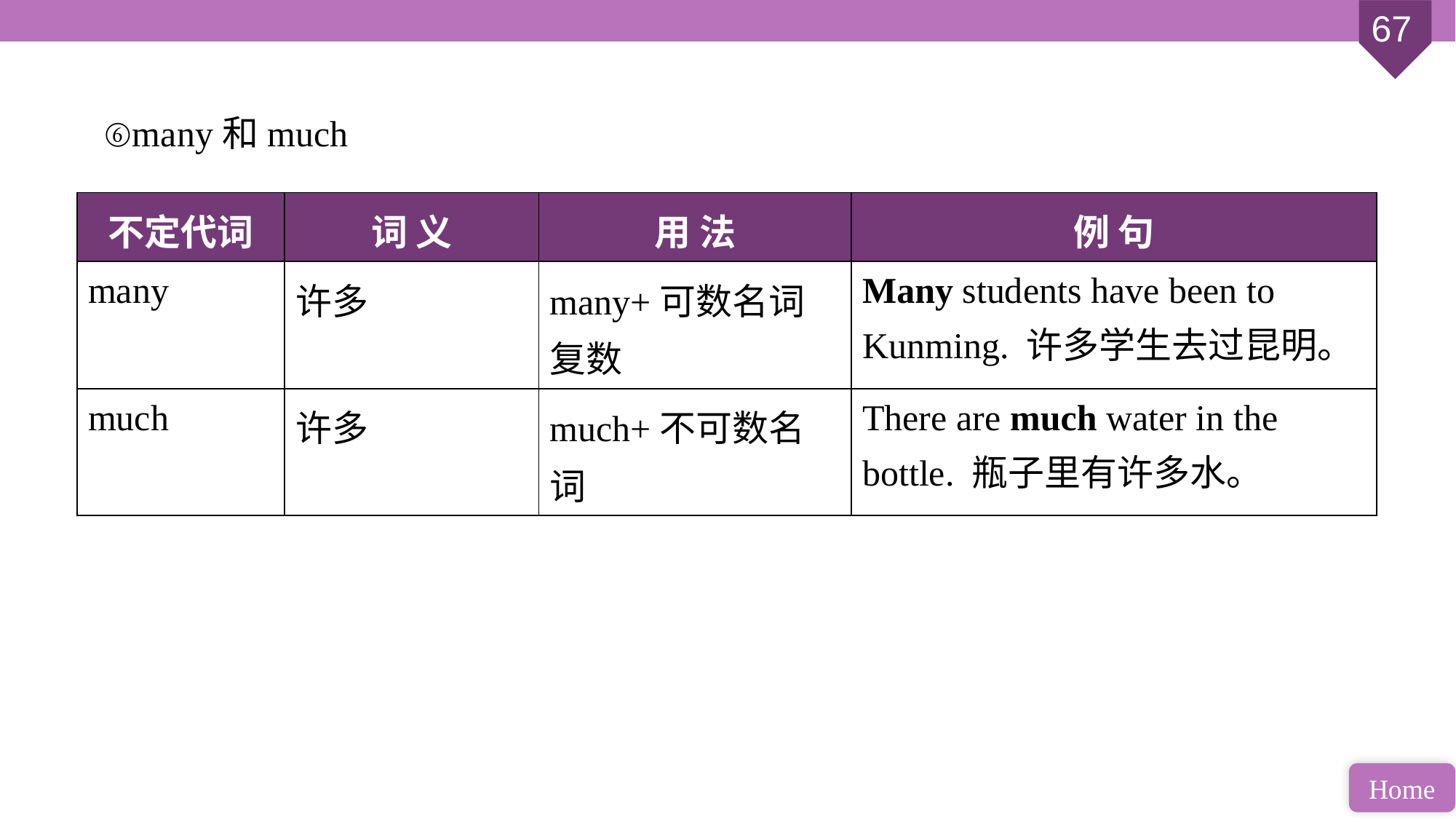

⑥many和much
| 不定代词 | 词 义 | 用 法 | 例 句 |
| --- | --- | --- | --- |
| many | 许多 | many+可数名词复数 | Many students have been to Kunming. 许多学生去过昆明。 |
| much | 许多 | much+不可数名词 | There are much water in the bottle. 瓶子里有许多水。 |